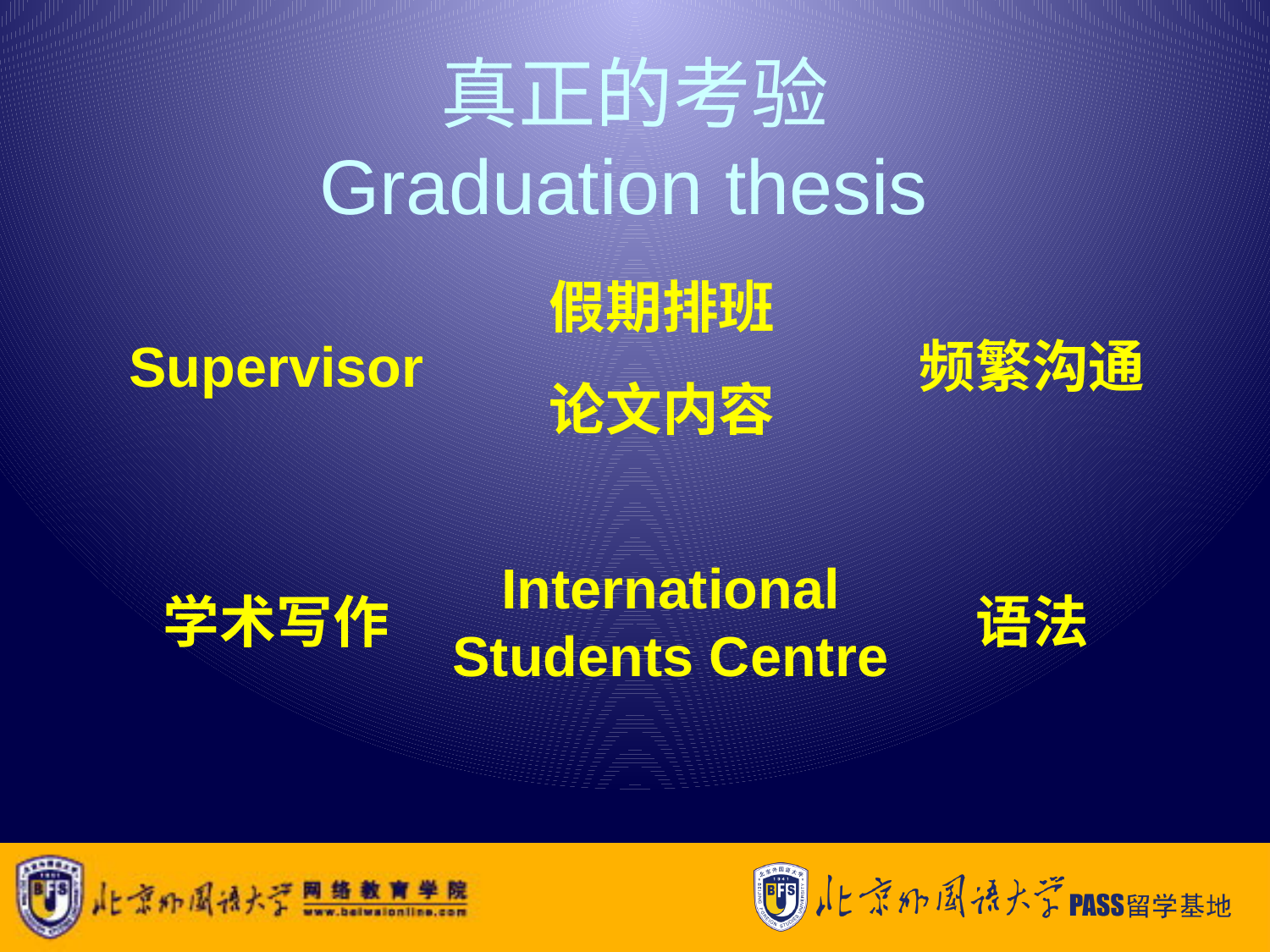

# 真正的考验 Graduation thesis
假期排班
频繁沟通
Supervisor
论文内容
International
Students Centre
学术写作
语法